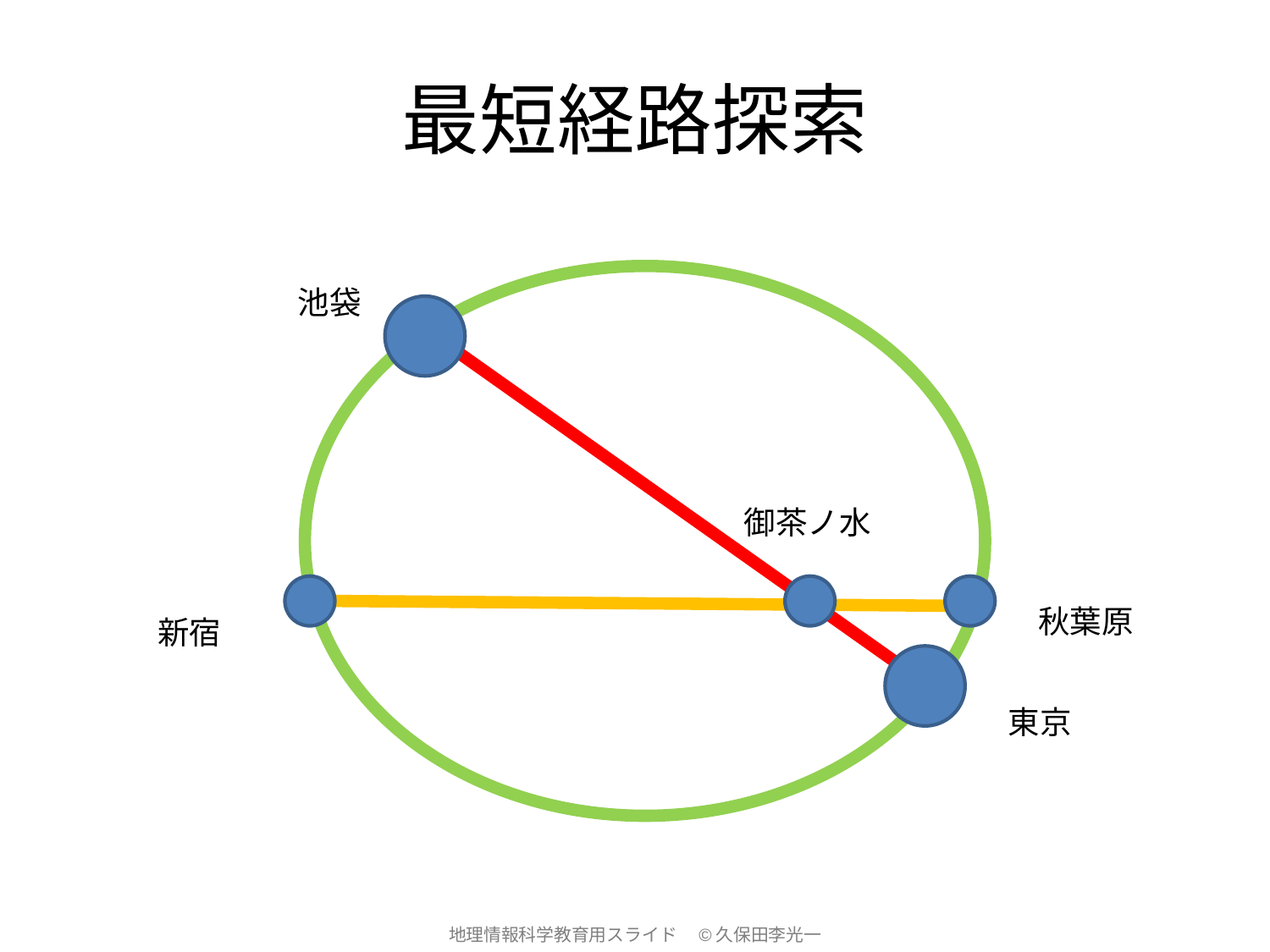

# 最短経路探索

池袋

御茶ノ水

秋葉原
新宿

東京